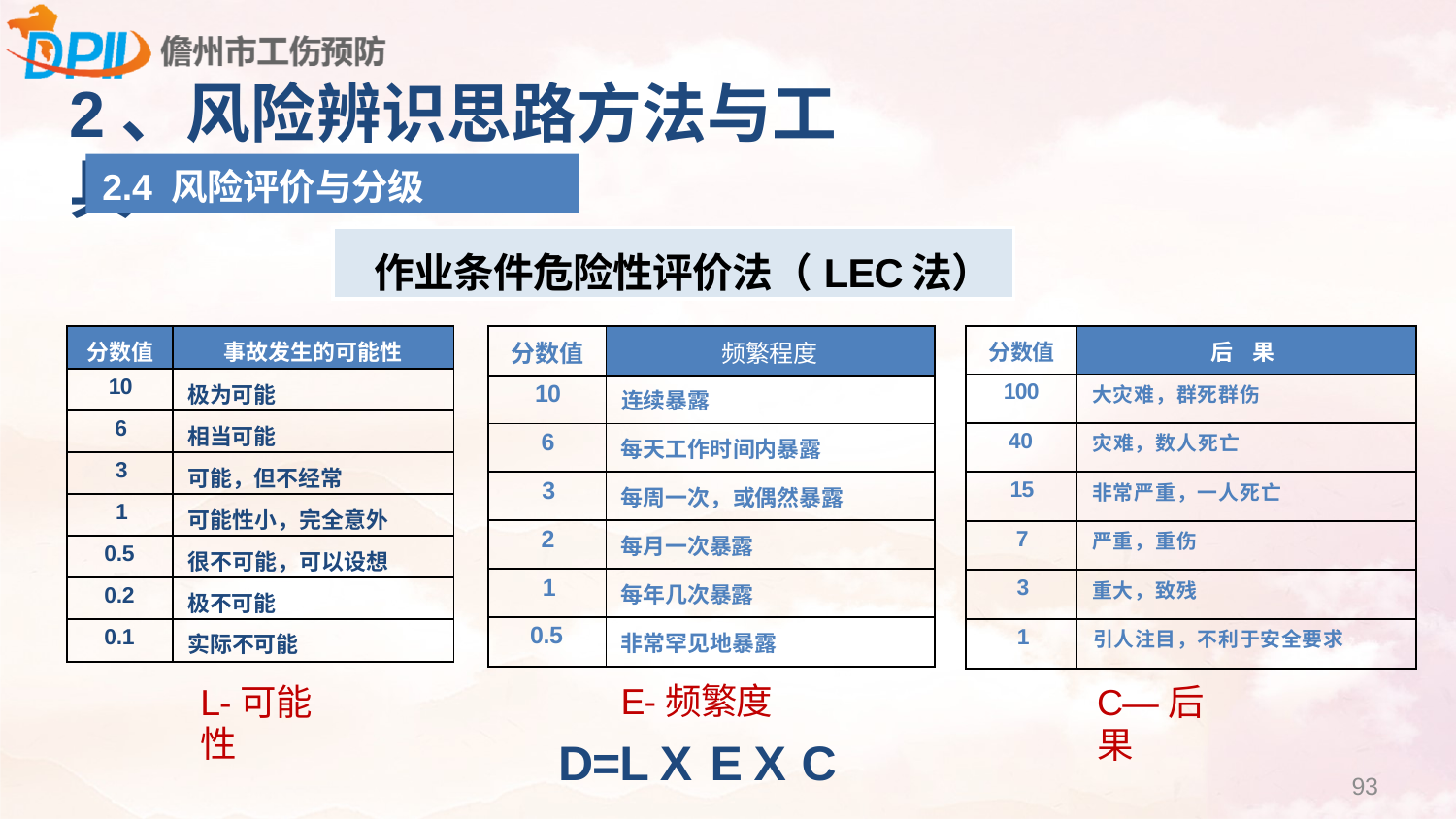

2、风险辨识思路方法与工具

2.4 风险评价与分级
| 作业条件危险性评价法（LEC法） |
| --- |
| 分数值 | 事故发生的可能性 |
| --- | --- |
| 10 | 极为可能 |
| 6 | 相当可能 |
| 3 | 可能，但不经常 |
| 1 | 可能性小，完全意外 |
| 0.5 | 很不可能，可以设想 |
| 0.2 | 极不可能 |
| 0.1 | 实际不可能 |
| 分数值 | 频繁程度 |
| --- | --- |
| 10 | 连续暴露 |
| 6 | 每天工作时间内暴露 |
| 3 | 每周一次，或偶然暴露 |
| 2 | 每月一次暴露 |
| 1 | 每年几次暴露 |
| 0.5 | 非常罕见地暴露 |
| 分数值 | 后 果 |
| --- | --- |
| 100 | 大灾难，群死群伤 |
| 40 | 灾难，数人死亡 |
| 15 | 非常严重，一人死亡 |
| 7 | 严重，重伤 |
| 3 | 重大，致残 |
| 1 | 引人注目，不利于安全要求 |

L-可能性

E-频繁度

D=L X E X C

C—后果

93